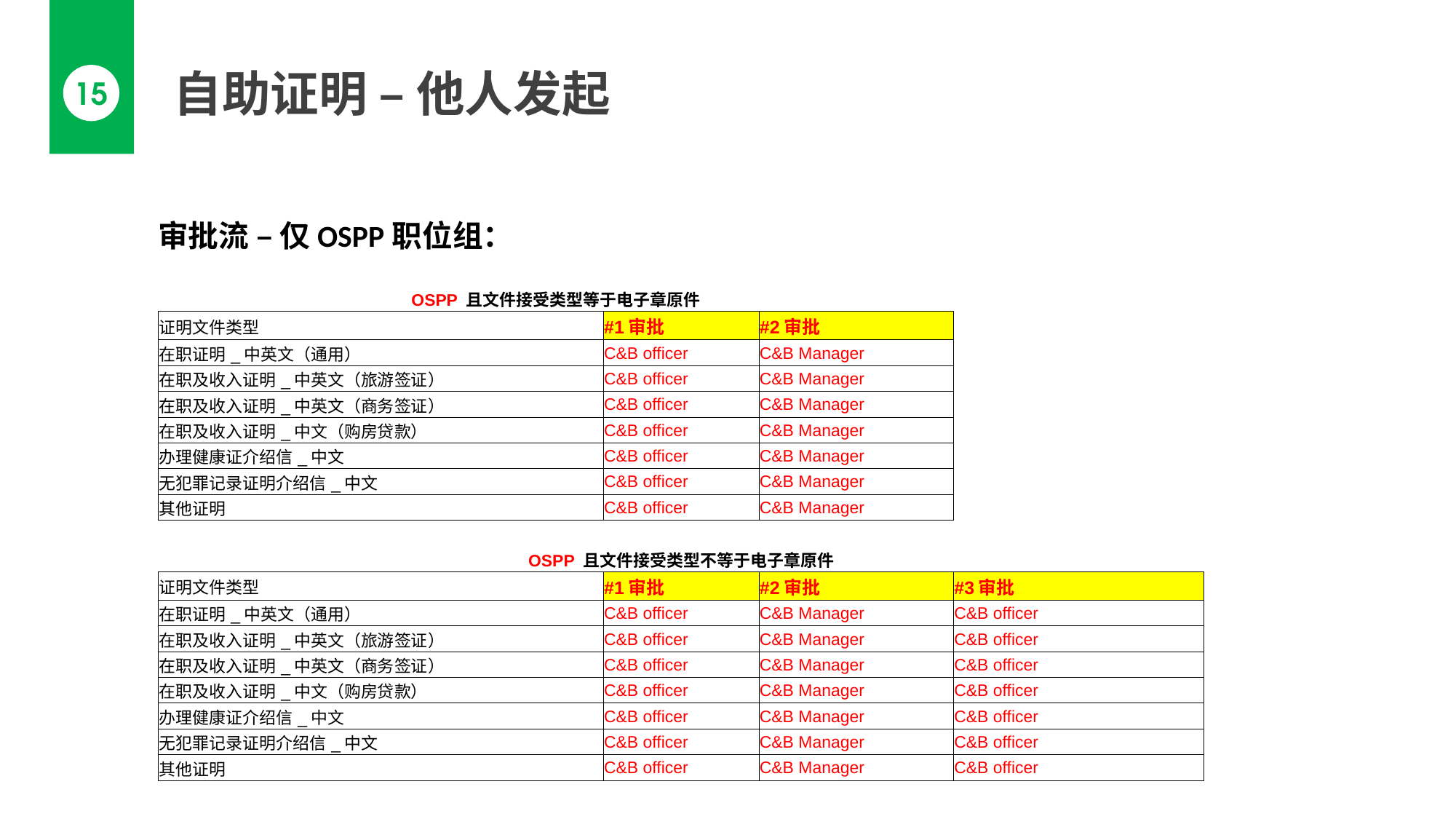

自助证明 – 他人发起
15
审批流 – 仅OSPP职位组：
| OSPP 且文件接受类型等于电子章原件 |  |  |  |
| --- | --- | --- | --- |
| 证明文件类型 | #1审批 | #2审批 |  |
| 在职证明\_中英文（通用） | C&B officer | C&B Manager |  |
| 在职及收入证明\_中英文（旅游签证） | C&B officer | C&B Manager |  |
| 在职及收入证明\_中英文（商务签证） | C&B officer | C&B Manager |  |
| 在职及收入证明\_中文（购房贷款） | C&B officer | C&B Manager |  |
| 办理健康证介绍信\_中文 | C&B officer | C&B Manager |  |
| 无犯罪记录证明介绍信\_中文 | C&B officer | C&B Manager |  |
| 其他证明 | C&B officer | C&B Manager |  |
|  |  |  |  |
| OSPP 且文件接受类型不等于电子章原件 |  |  |  |
| 证明文件类型 | #1审批 | #2审批 | #3审批 |
| 在职证明\_中英文（通用） | C&B officer | C&B Manager | C&B officer |
| 在职及收入证明\_中英文（旅游签证） | C&B officer | C&B Manager | C&B officer |
| 在职及收入证明\_中英文（商务签证） | C&B officer | C&B Manager | C&B officer |
| 在职及收入证明\_中文（购房贷款） | C&B officer | C&B Manager | C&B officer |
| 办理健康证介绍信\_中文 | C&B officer | C&B Manager | C&B officer |
| 无犯罪记录证明介绍信\_中文 | C&B officer | C&B Manager | C&B officer |
| 其他证明 | C&B officer | C&B Manager | C&B officer |